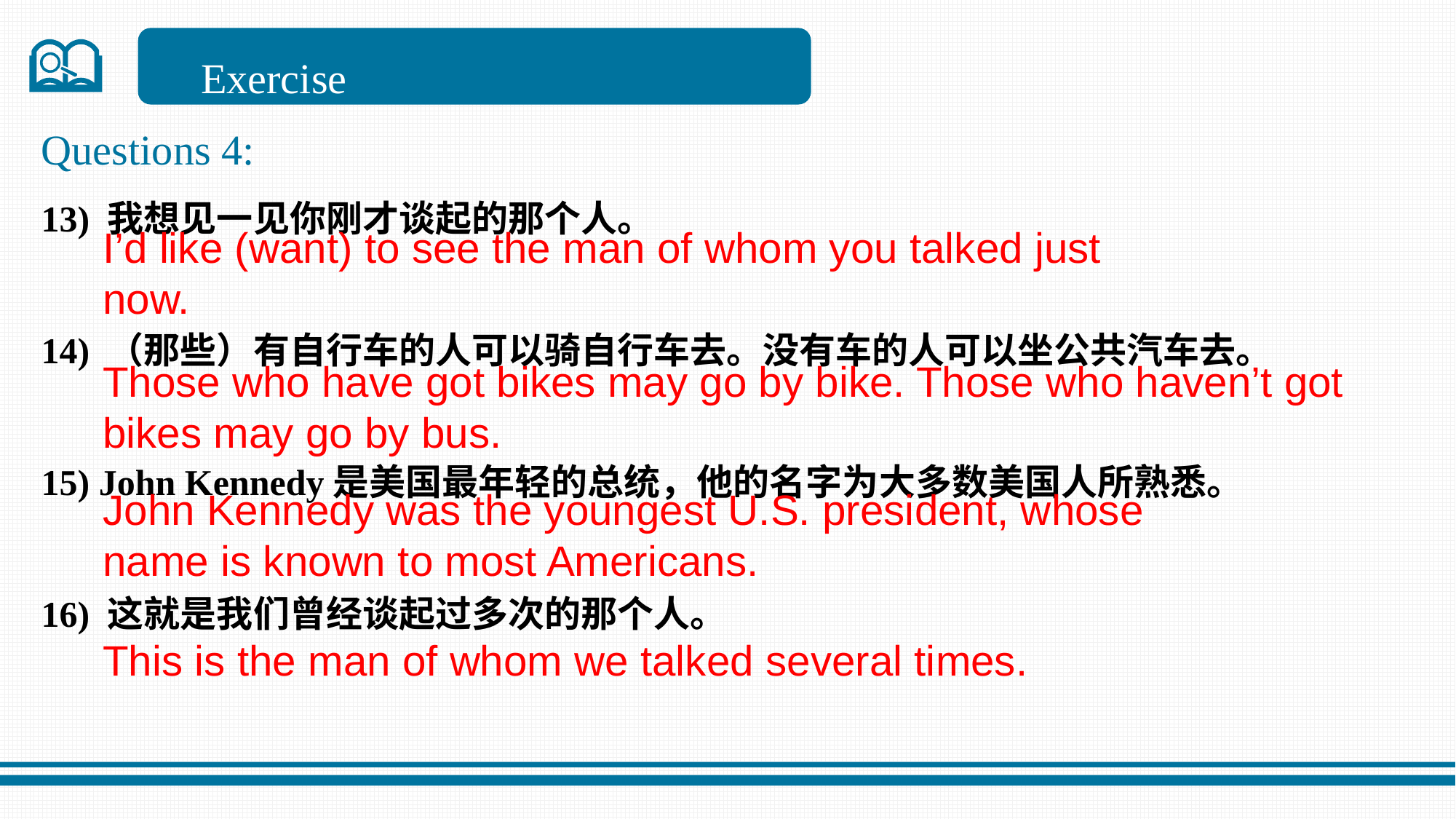

Exercise
Questions 4:
13) 我想见一见你刚才谈起的那个人。

14) （那些）有自行车的人可以骑自行车去。没有车的人可以坐公共汽车去。

15) John Kennedy是美国最年轻的总统，他的名字为大多数美国人所熟悉。

16) 这就是我们曾经谈起过多次的那个人。
I’d like (want) to see the man of whom you talked just now.
Those who have got bikes may go by bike. Those who haven’t got bikes may go by bus.
John Kennedy was the youngest U.S. president, whose name is known to most Americans.
This is the man of whom we talked several times.